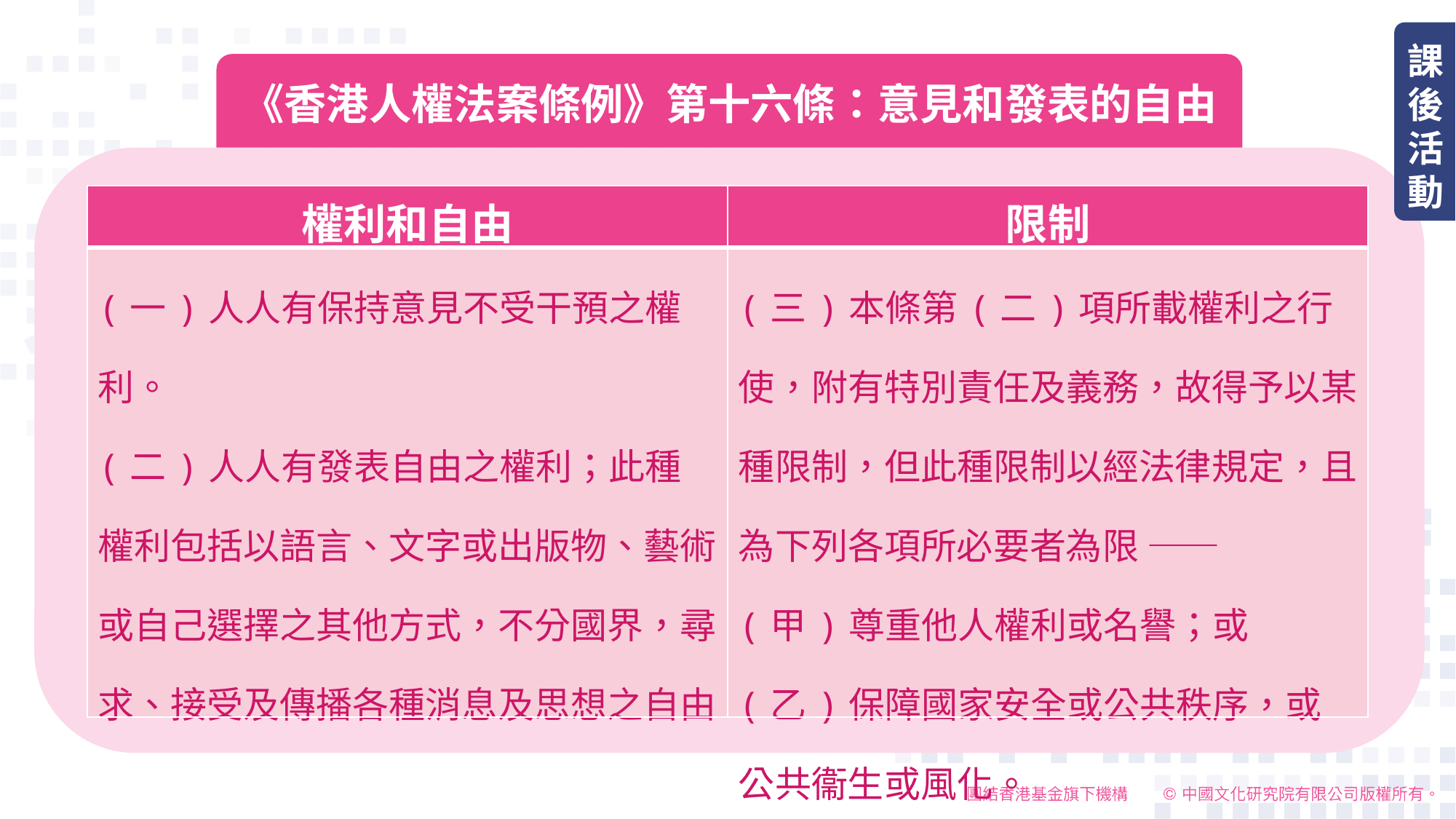

課後活動
《香港人權法案條例》第十六條：意見和發表的自由

| 權利和自由 | 限制 |
| --- | --- |
| (一)人人有保持意見不受干預之權利。 (二)人人有發表自由之權利；此種權利包括以語言、文字或出版物、藝術或自己選擇之其他方式，不分國界，尋求、接受及傳播各種消息及思想之自由。 | (三)本條第(二)項所載權利之行使，附有特別責任及義務，故得予以某種限制，但此種限制以經法律規定，且為下列各項所必要者為限 —— (甲)尊重他人權利或名譽；或 (乙)保障國家安全或公共秩序，或公共衞生或風化。 |